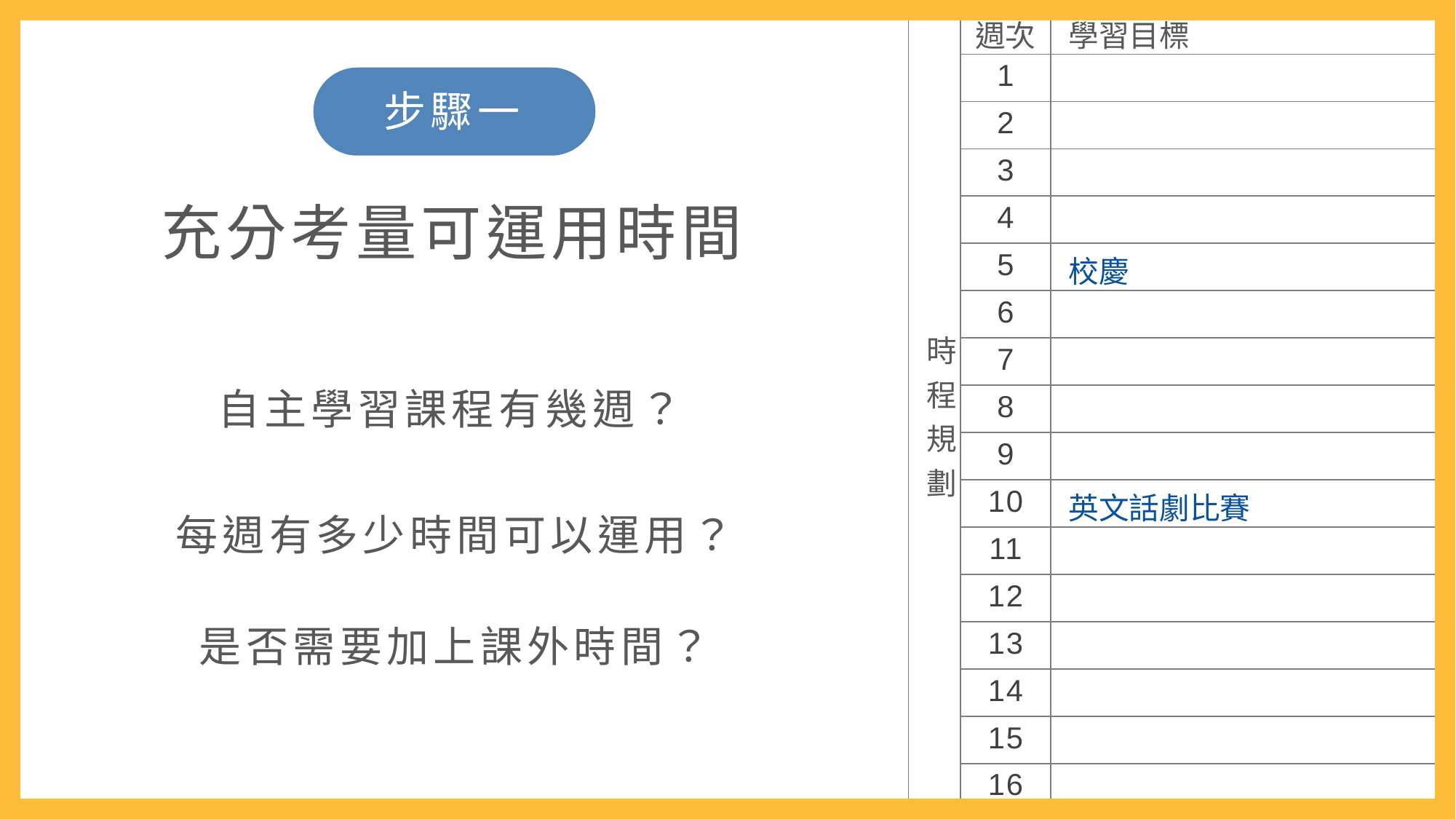

| 時程規劃 | 週次 | 學習目標 |
| --- | --- | --- |
|  | 1 |  |
|  | 2 |  |
|  | 3 |  |
|  | 4 |  |
|  | 5 | 校慶 |
|  | 6 |  |
|  | 7 |  |
|  | 8 |  |
|  | 9 |  |
|  | 10 | 英文話劇比賽 |
|  | 11 |  |
|  | 12 |  |
|  | 13 |  |
|  | 14 |  |
|  | 15 |  |
|  | 16 |  |

步驟一
# 充分考量可運用時間
自主學習課程有幾週？
每週有多少時間可以運用？  是否需要加上課外時間？